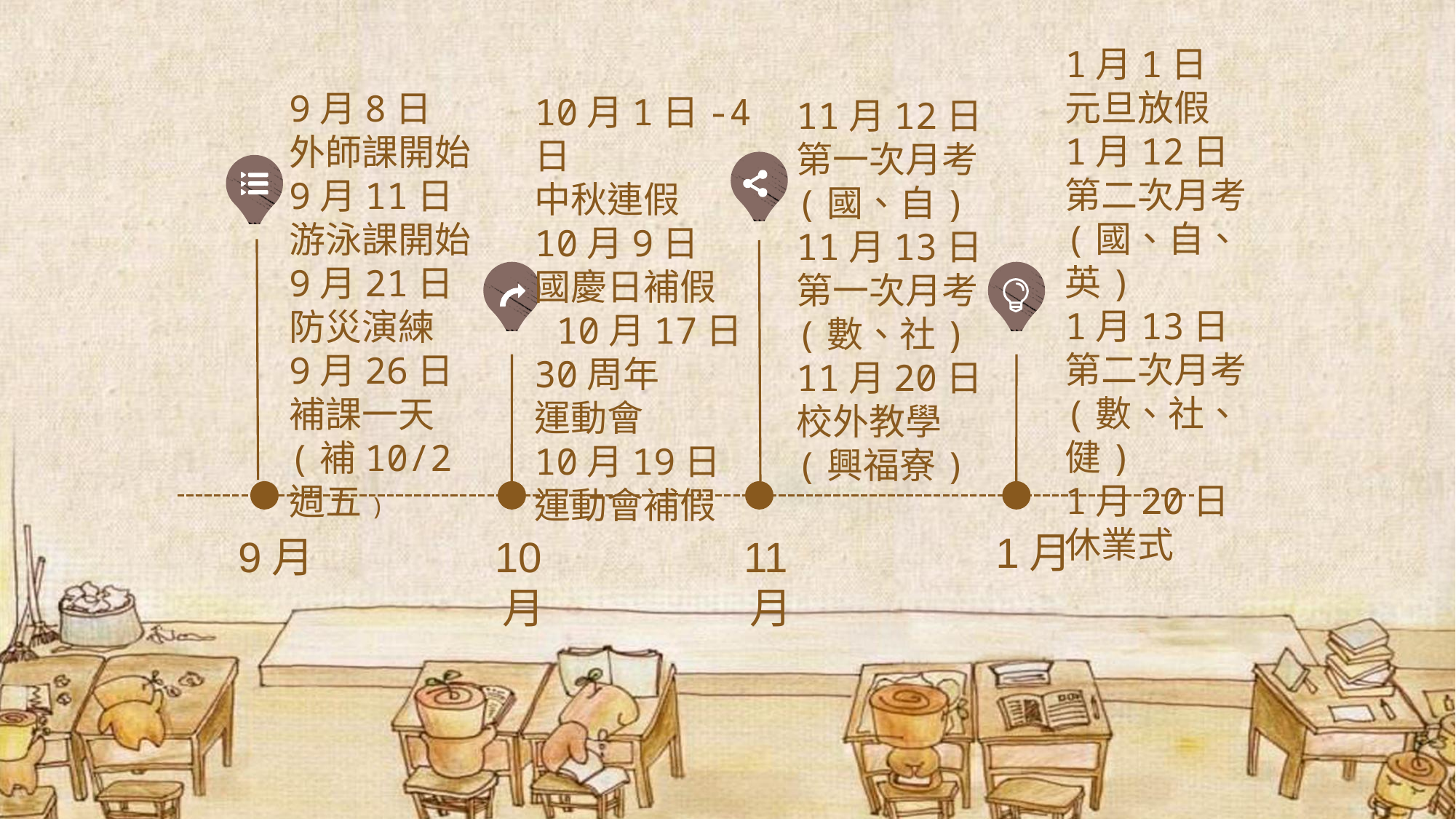

1月1日
元旦放假
1月12日
第二次月考
(國、自、英)
1月13日
第二次月考
(數、社、健)
1月20日
休業式

9月8日
外師課開始
9月11日
游泳課開始
9月21日
防災演練
9月26日
補課一天
(補10/2 週五)

10月1日-4日
中秋連假
10月9日
國慶日補假
 10月17日
30周年
運動會
10月19日
運動會補假

11月12日
第一次月考
(國、自)
11月13日
第一次月考
(數、社)
11月20日
校外教學
(興福寮)

1月
9月
10月
11月